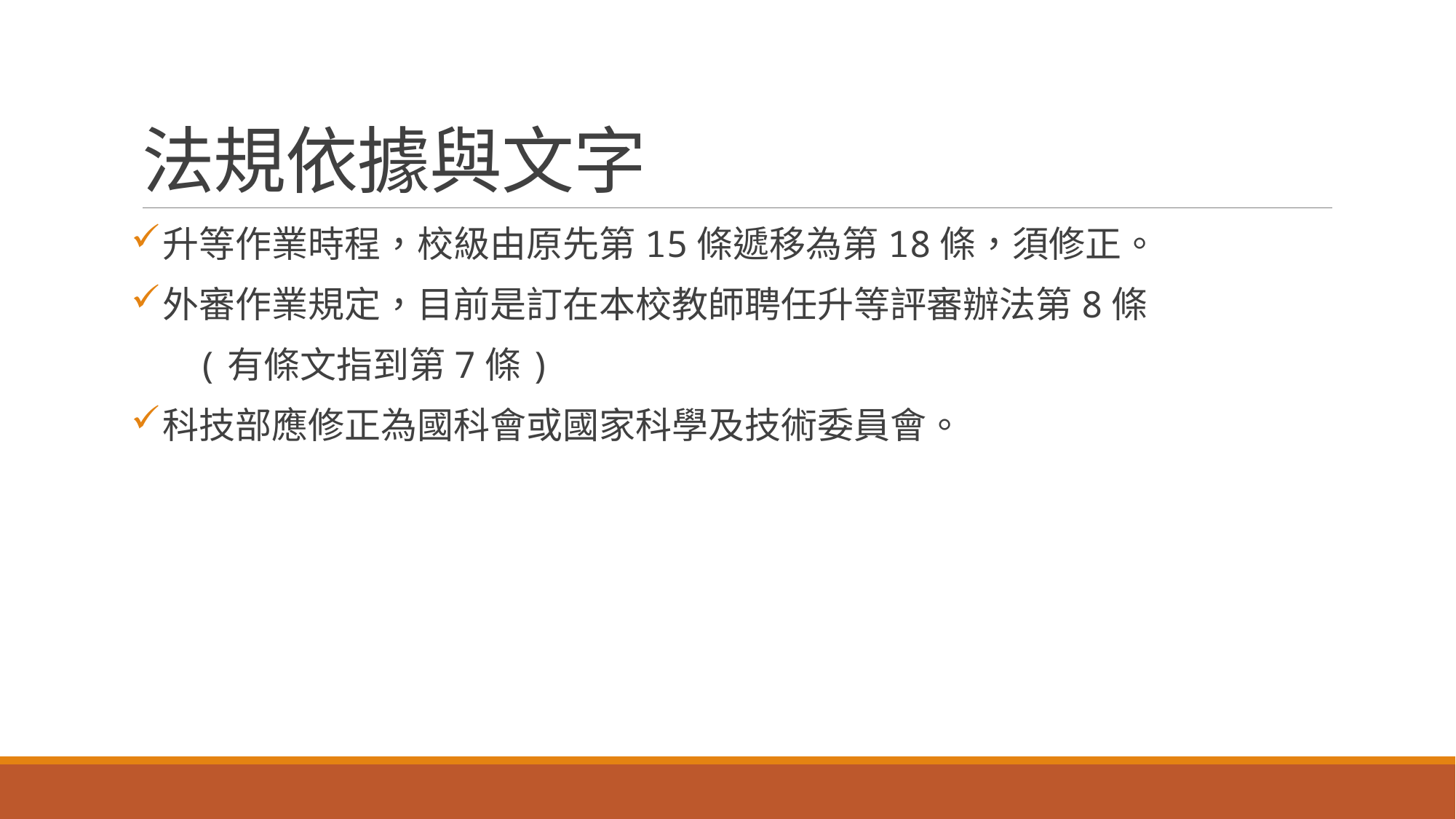

# 法規依據與文字
升等作業時程，校級由原先第15條遞移為第18條，須修正。
外審作業規定，目前是訂在本校教師聘任升等評審辦法第8條
   (有條文指到第7條)
科技部應修正為國科會或國家科學及技術委員會。